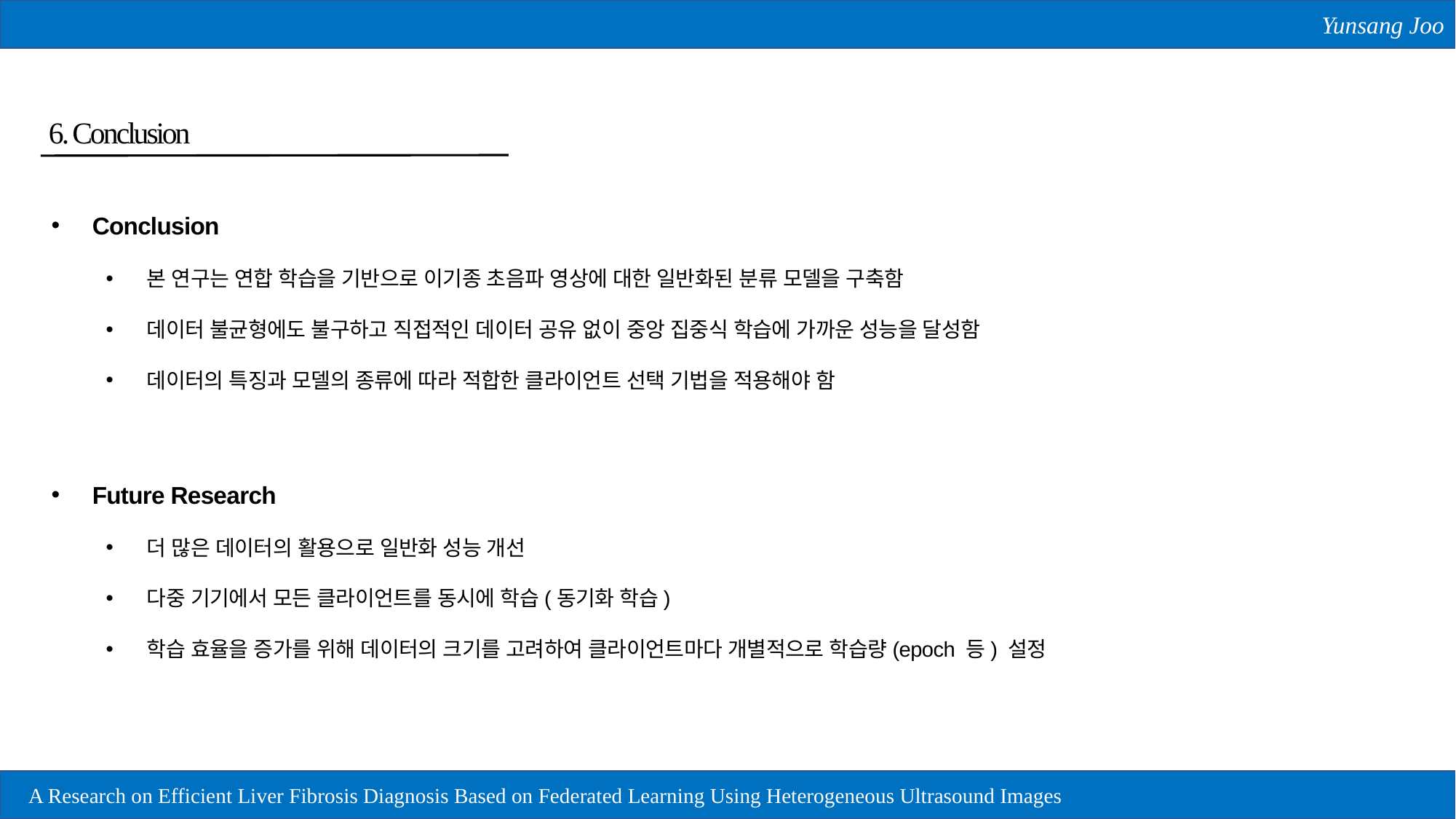

Yunsang Joo
6. Conclusion
Conclusion
본 연구는 연합 학습을 기반으로 이기종 초음파 영상에 대한 일반화된 분류 모델을 구축함
데이터 불균형에도 불구하고 직접적인 데이터 공유 없이 중앙 집중식 학습에 가까운 성능을 달성함
데이터의 특징과 모델의 종류에 따라 적합한 클라이언트 선택 기법을 적용해야 함

Future Research
더 많은 데이터의 활용으로 일반화 성능 개선
다중 기기에서 모든 클라이언트를 동시에 학습(동기화 학습)
학습 효율을 증가를 위해 데이터의 크기를 고려하여 클라이언트마다 개별적으로 학습량(epoch 등) 설정

34
A Research on Efficient Liver Fibrosis Diagnosis Based on Federated Learning Using Heterogeneous Ultrasound Images